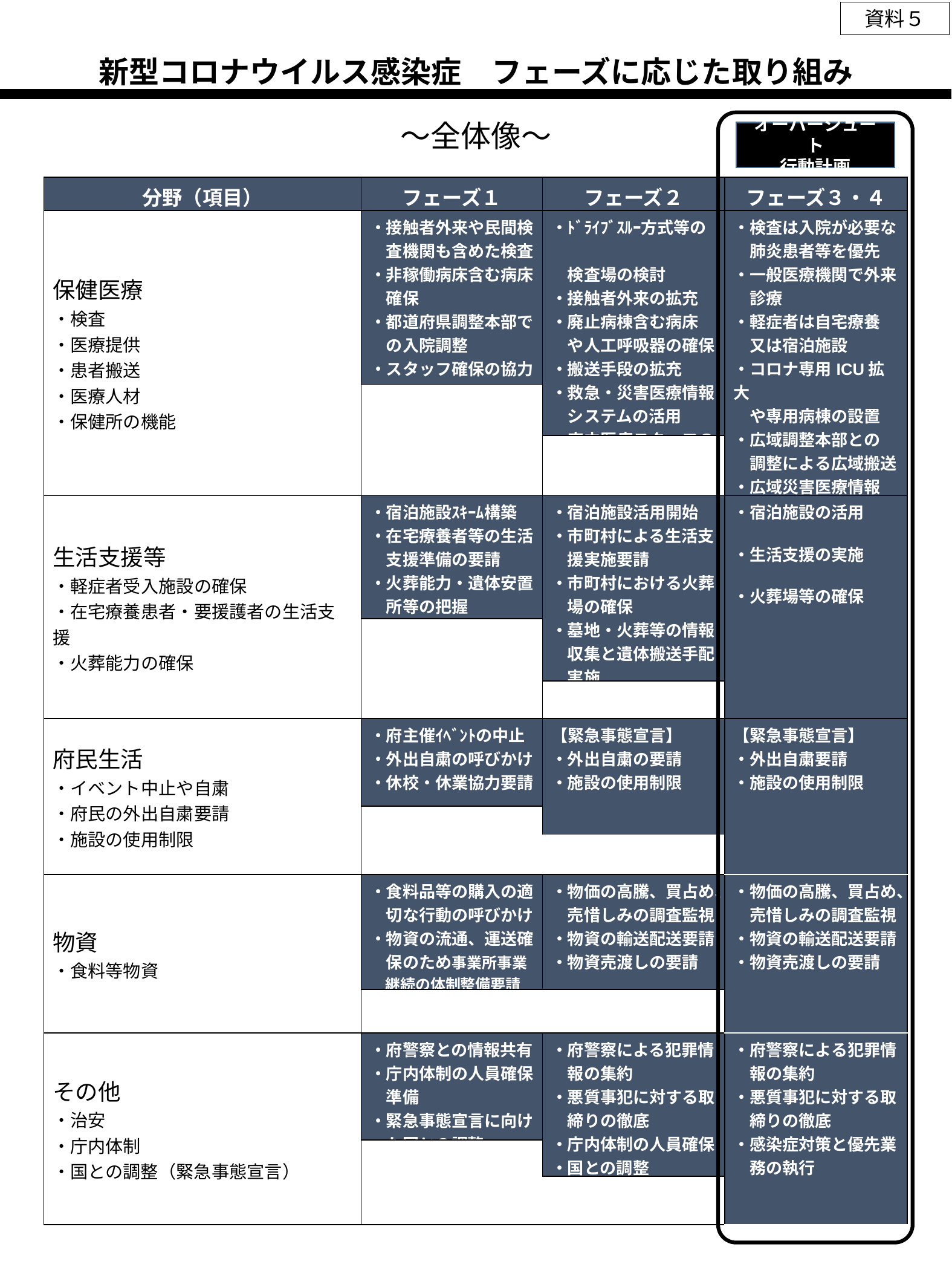

資料５
新型コロナウイルス感染症　フェーズに応じた取り組み
～全体像～

オーバーシュート
行動計画
| 分野（項目） | フェーズ１ | フェーズ２ | フェーズ３・４ |
| --- | --- | --- | --- |
| 保健医療 ・検査 ・医療提供 ・患者搬送 ・医療人材 ・保健所の機能 | ・接触者外来や民間検 　査機関も含めた検査 ・非稼働病床含む病床 　確保 ・都道府県調整本部で 　の入院調整 ・スタッフ確保の協力 　依頼 | ・ﾄﾞﾗｲﾌﾞｽﾙｰ方式等の　 　検査場の検討 ・接触者外来の拡充 ・廃止病棟含む病床 　や人工呼吸器の確保 ・搬送手段の拡充 ・救急・災害医療情報 　システムの活用 ・府内医療スタッフの 　配置調整 | ・検査は入院が必要な 　肺炎患者等を優先 ・一般医療機関で外来 　診療 ・軽症者は自宅療養 　又は宿泊施設 ・コロナ専用ICU拡大 　や専用病棟の設置 ・広域調整本部との 　調整による広域搬送 ・広域災害医療情報 　システムの活用 |
|  |  |  |  |
|  |  |  |  |
| 生活支援等 ・軽症者受入施設の確保 ・在宅療養患者・要援護者の生活支援 ・火葬能力の確保 | ・宿泊施設ｽｷｰﾑ構築 ・在宅療養者等の生活 　支援準備の要請 ・火葬能力・遺体安置 　所等の把握 | ・宿泊施設活用開始 ・市町村による生活支 　援実施要請 ・市町村における火葬 　場の確保 ・墓地・火葬等の情報 　収集と遺体搬送手配 　実施 | ・宿泊施設の活用 ・生活支援の実施 ・火葬場等の確保 |
|  |  |  |  |
|  |  |  |  |
| 府民生活 ・イベント中止や自粛 ・府民の外出自粛要請 ・施設の使用制限 | ・府主催ｲﾍﾞﾝﾄの中止 ・外出自粛の呼びかけ ・休校・休業協力要請 | 【緊急事態宣言】 ・外出自粛の要請 ・施設の使用制限 | 【緊急事態宣言】 ・外出自粛要請 ・施設の使用制限 |
|  |  |  |  |
|  |  |  |  |
| 物資 ・食料等物資 | ・食料品等の購入の適 　切な行動の呼びかけ ・物資の流通、運送確 　保のため事業所事業 　継続の体制整備要請 | ・物価の高騰、買占め、 　売惜しみの調査監視 ・物資の輸送配送要請 ・物資売渡しの要請 | ・物価の高騰、買占め、 　売惜しみの調査監視 ・物資の輸送配送要請 ・物資売渡しの要請 |
|  |  |  |  |
| その他 ・治安 ・庁内体制 ・国との調整（緊急事態宣言） | ・府警察との情報共有 ・庁内体制の人員確保 　準備 ・緊急事態宣言に向け 　た国との調整 | ・府警察による犯罪情 　報の集約 ・悪質事犯に対する取 　締りの徹底 ・庁内体制の人員確保 ・国との調整 | ・府警察による犯罪情 　報の集約 ・悪質事犯に対する取 　締りの徹底 ・感染症対策と優先業 　務の執行 |
|  |  |  |  |
|  |  |  |  |